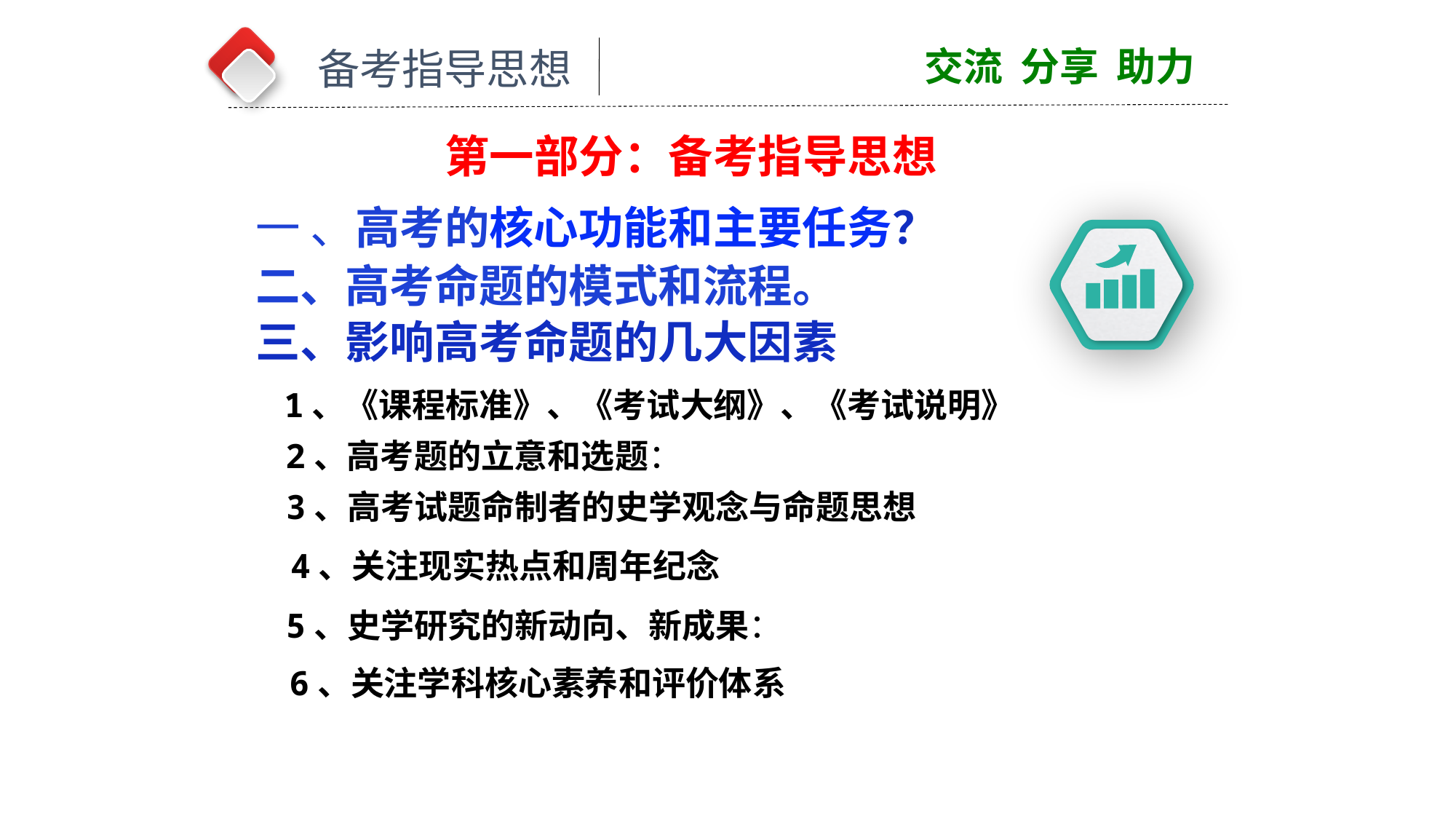

交流  分享  助力
备考指导思想

第一部分：备考指导思想
一 、高考的核心功能和主要任务？

二、高考命题的模式和流程。
三、影响高考命题的几大因素
1、《课程标准》、《考试大纲》、《考试说明》
2、高考题的立意和选题：
3、高考试题命制者的史学观念与命题思想
4、关注现实热点和周年纪念
5、史学研究的新动向、新成果：
6、关注学科核心素养和评价体系